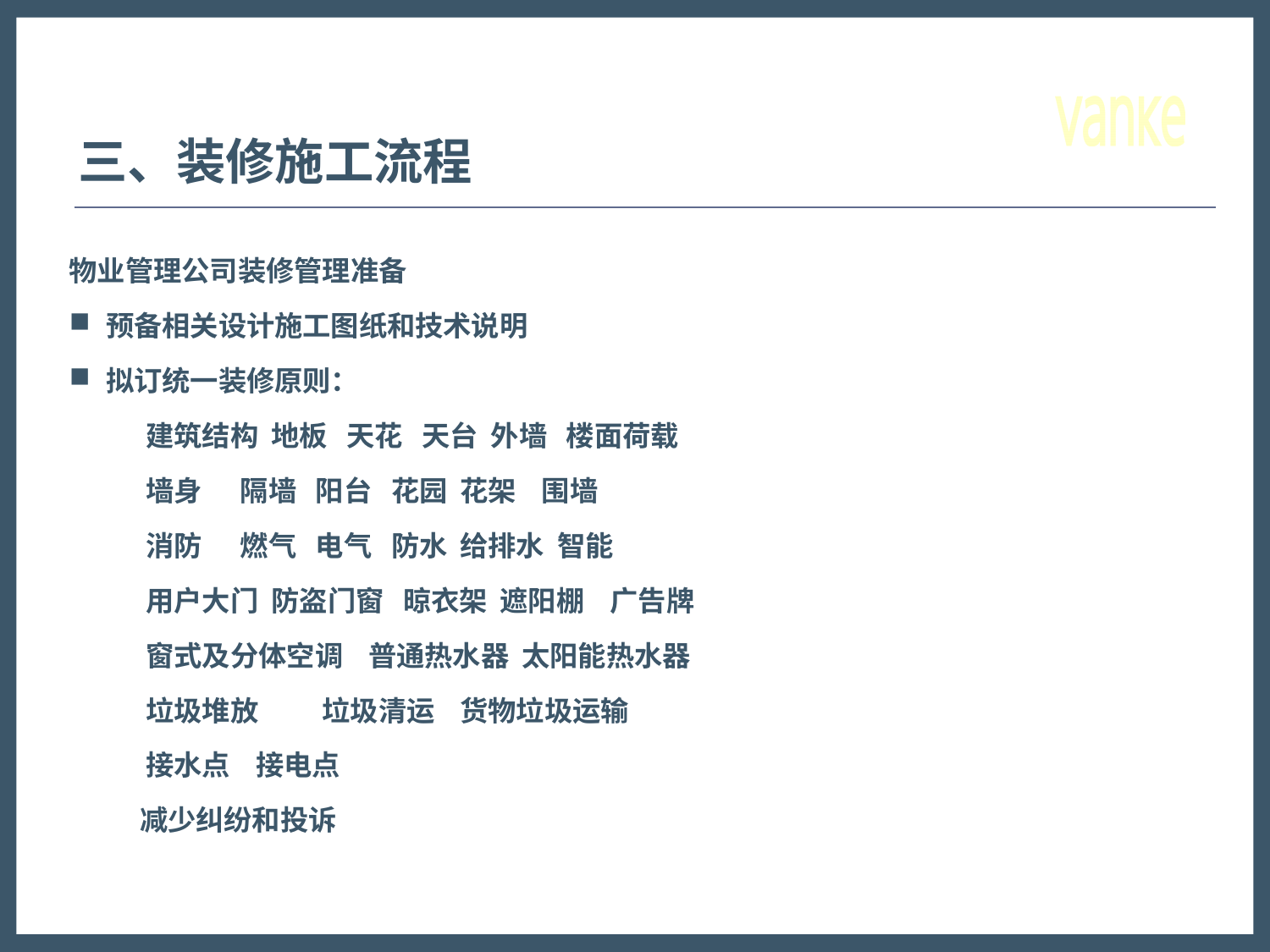

# 三、装修施工流程
物业管理公司装修管理准备
预备相关设计施工图纸和技术说明
拟订统一装修原则：
           建筑结构  地板   天花   天台  外墙   楼面荷载
           墙身      隔墙   阳台   花园  花架    围墙
           消防      燃气   电气   防水  给排水  智能
           用户大门  防盗门窗   晾衣架  遮阳棚    广告牌
           窗式及分体空调    普通热水器  太阳能热水器
           垃圾堆放          垃圾清运    货物垃圾运输
           接水点    接电点
          减少纠纷和投诉